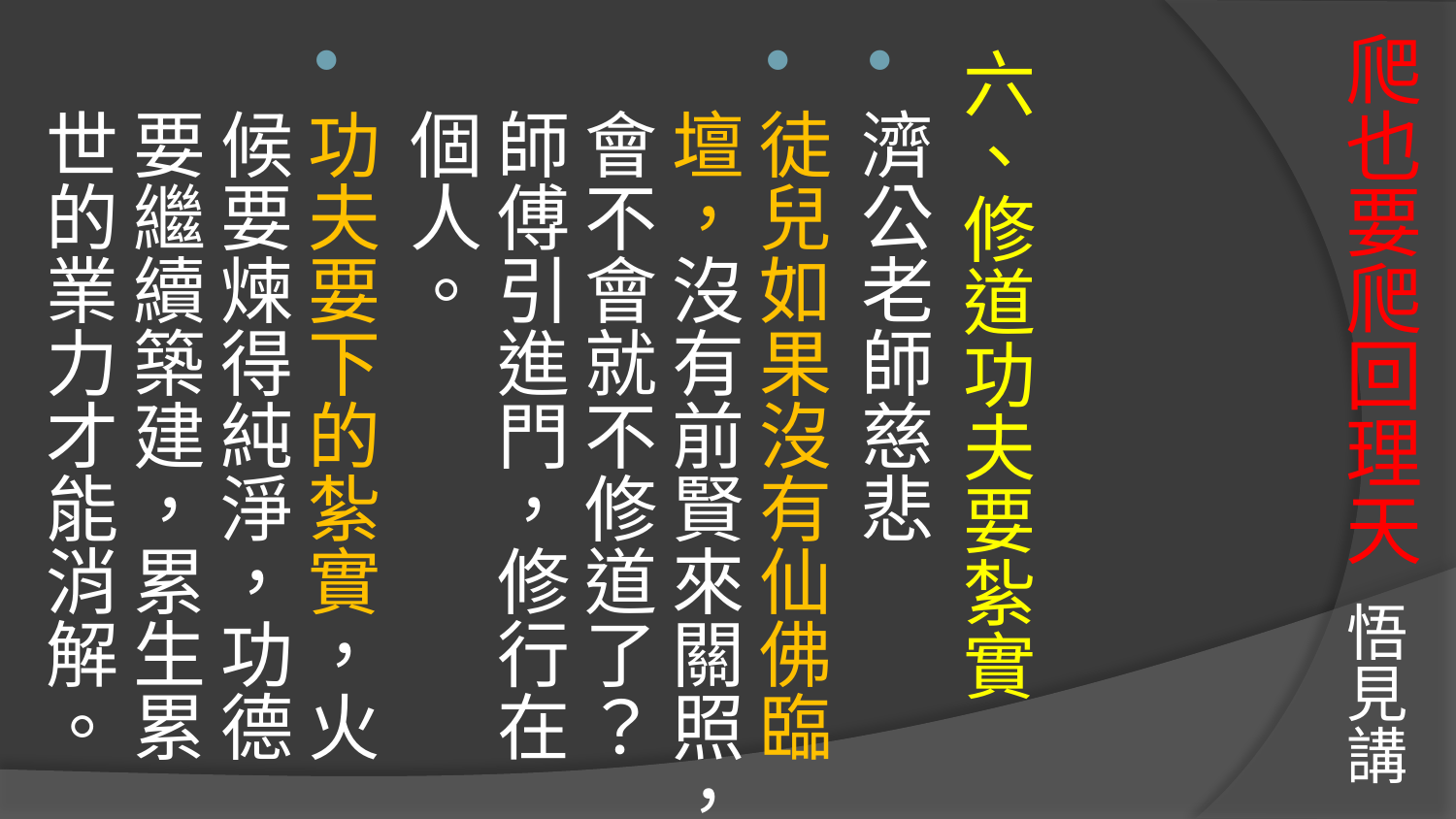

# 爬也要爬回理天  悟見講
六、修道功夫要紮實
濟公老師慈悲
徒兒如果沒有仙佛臨壇，沒有前賢來關照，會不會就不修道了？師傅引進門，修行在個人。
功夫要下的紮實，火候要煉得純淨，功德要繼續築建，累生累世的業力才能消解。